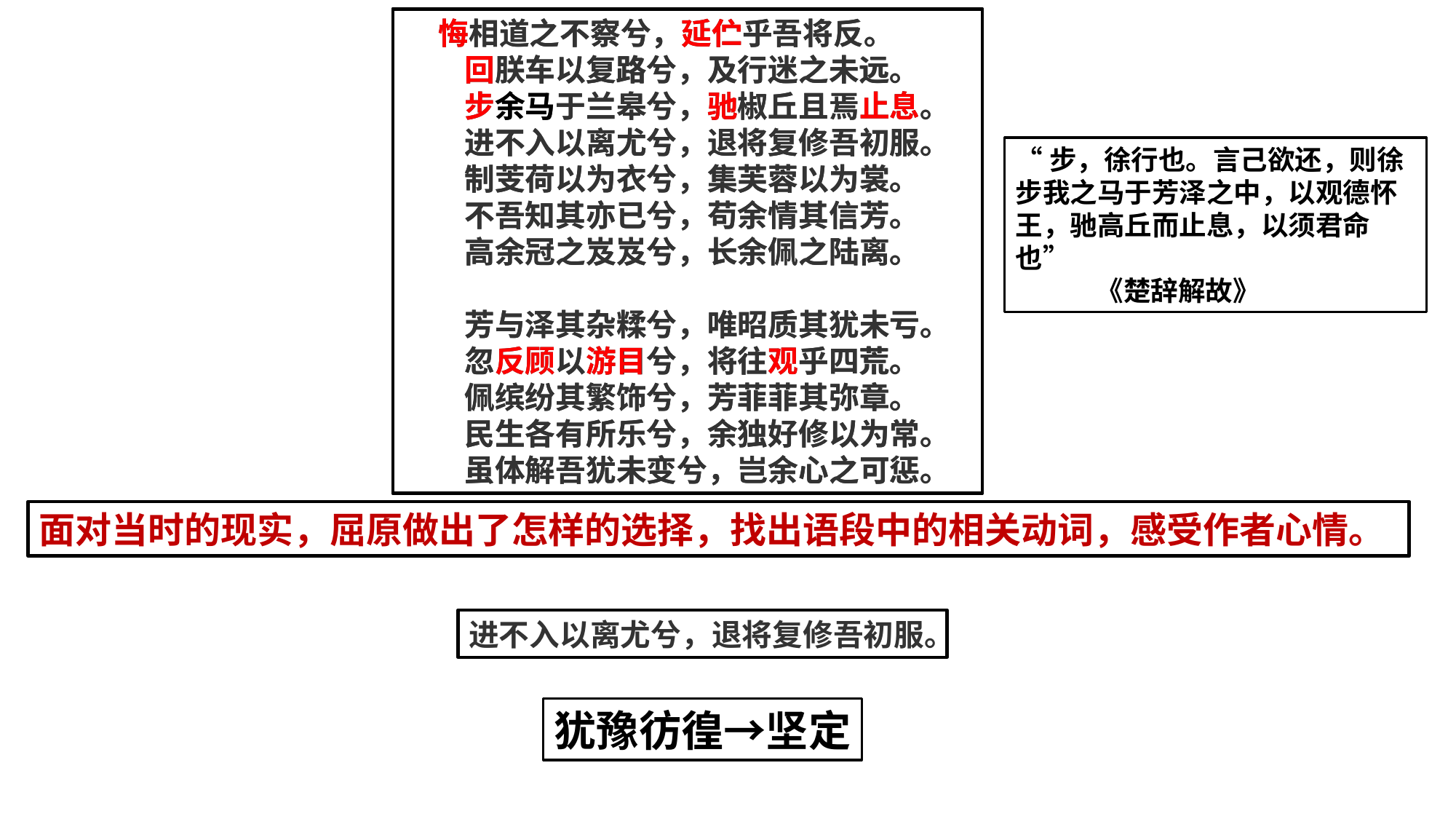

悔相道之不察兮，延伫乎吾将反。
　　回朕车以复路兮，及行迷之未远。
　　步余马于兰皋兮，驰椒丘且焉止息。
　　进不入以离尤兮，退将复修吾初服。
　　制芰荷以为衣兮，集芙蓉以为裳。
　　不吾知其亦已兮，苟余情其信芳。
　　高余冠之岌岌兮，长余佩之陆离。　　
　　芳与泽其杂糅兮，唯昭质其犹未亏。
　　忽反顾以游目兮，将往观乎四荒。
　　佩缤纷其繁饰兮，芳菲菲其弥章。
　　民生各有所乐兮，余独好修以为常。
　　虽体解吾犹未变兮，岂余心之可惩。
    悔相道之不察兮，延伫乎吾将反。
　　回朕车以复路兮，及行迷之未远。
　　步余马于兰皋兮，驰椒丘且焉止息。
　　进不入以离尤兮，退将复修吾初服。
　　制芰荷以为衣兮，集芙蓉以为裳。
　　不吾知其亦已兮，苟余情其信芳。
　　高余冠之岌岌兮，长余佩之陆离。　　
　　芳与泽其杂糅兮，唯昭质其犹未亏。
　　忽反顾以游目兮，将往观乎四荒。
　　佩缤纷其繁饰兮，芳菲菲其弥章。
　　民生各有所乐兮，余独好修以为常。
　　虽体解吾犹未变兮，岂余心之可惩。
“步，徐行也。言己欲还，则徐步我之马于芳泽之中，以观德怀王，驰高丘而止息，以须君命也”
            《楚辞解故》
面对当时的现实，屈原做出了怎样的选择，找出语段中的相关动词，感受作者心情。
进不入以离尤兮，退将复修吾初服。
犹豫彷徨→坚定